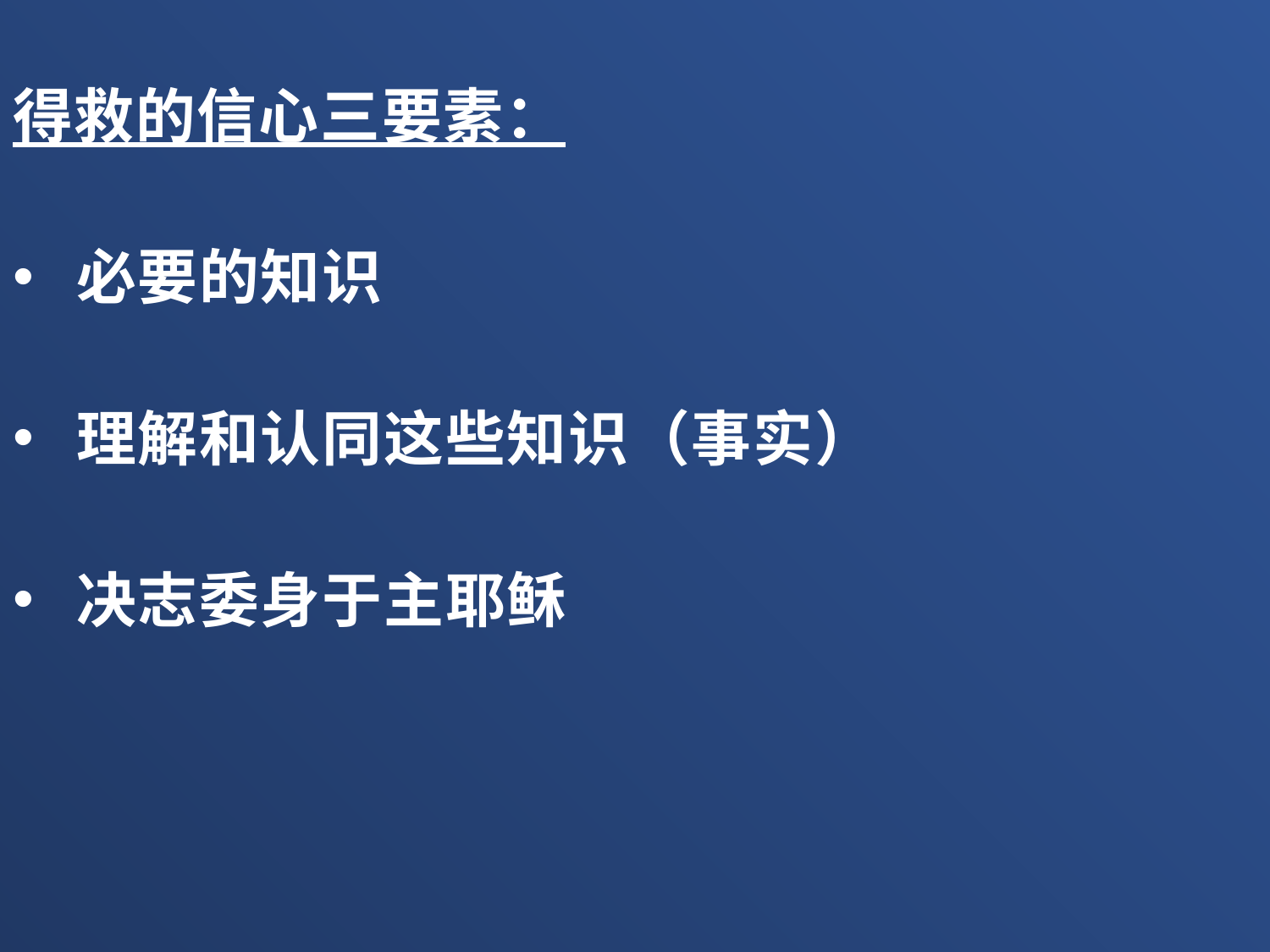

得救的信心三要素：
必要的知识
理解和认同这些知识（事实）
决志委身于主耶稣